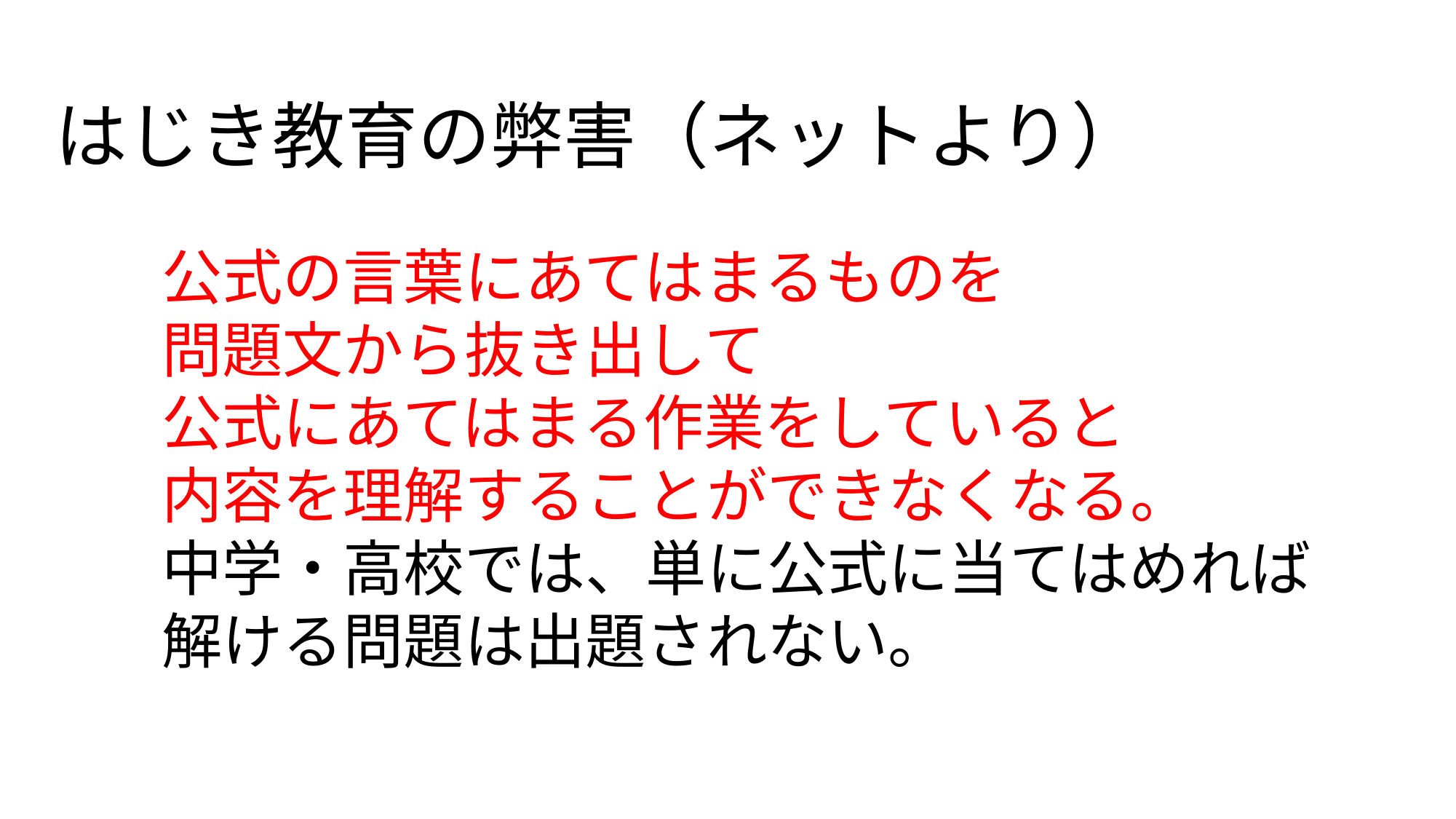

はじき教育の弊害（ネットより）
公式の言葉にあてはまるものを
問題文から抜き出して
公式にあてはまる作業をしていると
内容を理解することができなくなる。
中学・高校では、単に公式に当てはめれば
解ける問題は出題されない。